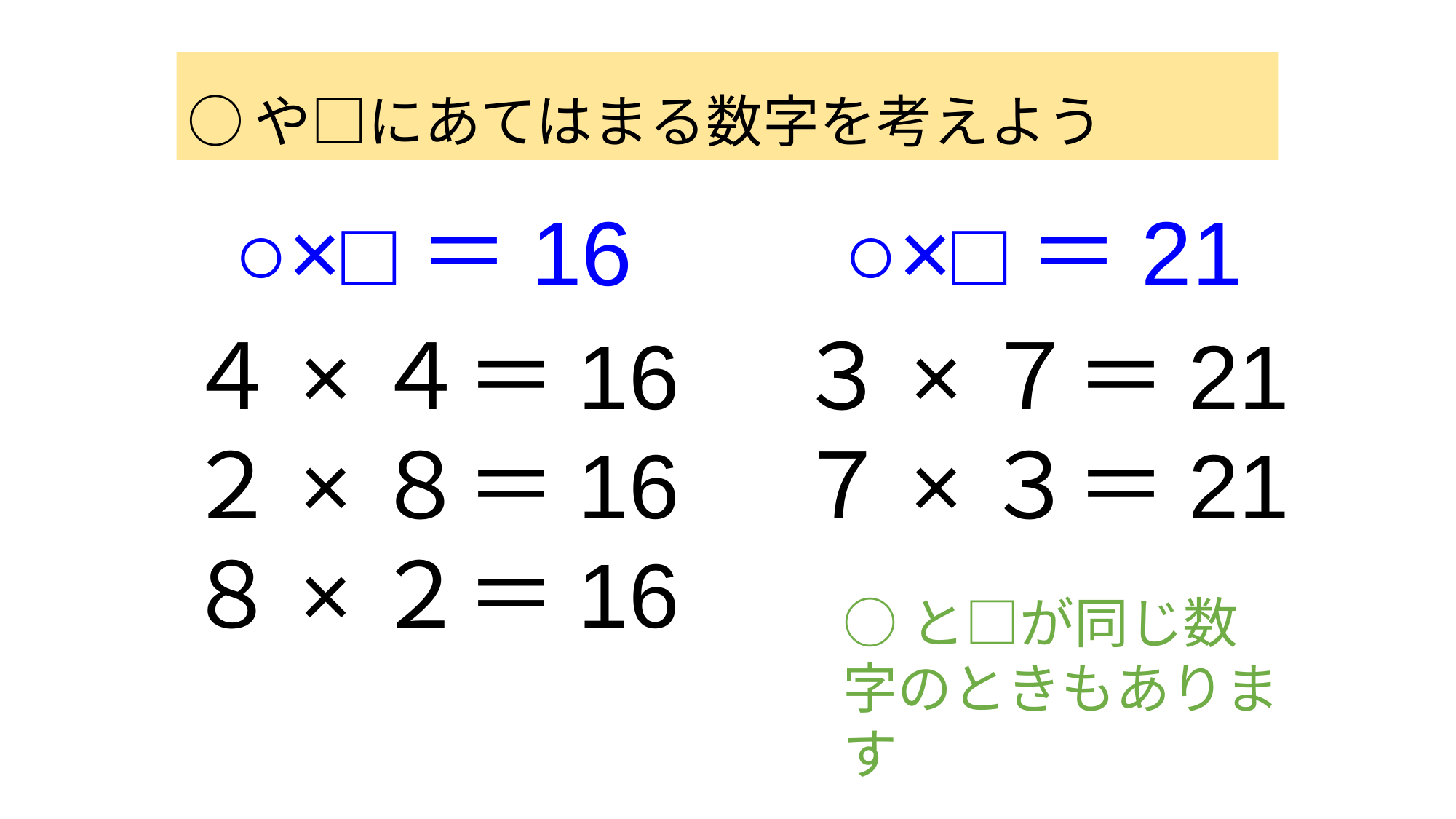

○や□にあてはまる数字を考えよう
○×□＝16
○×□＝21
４×４＝16
２×８＝16
８×２＝16
３×７＝21
７×３＝21
○と□が同じ数字のときもあります